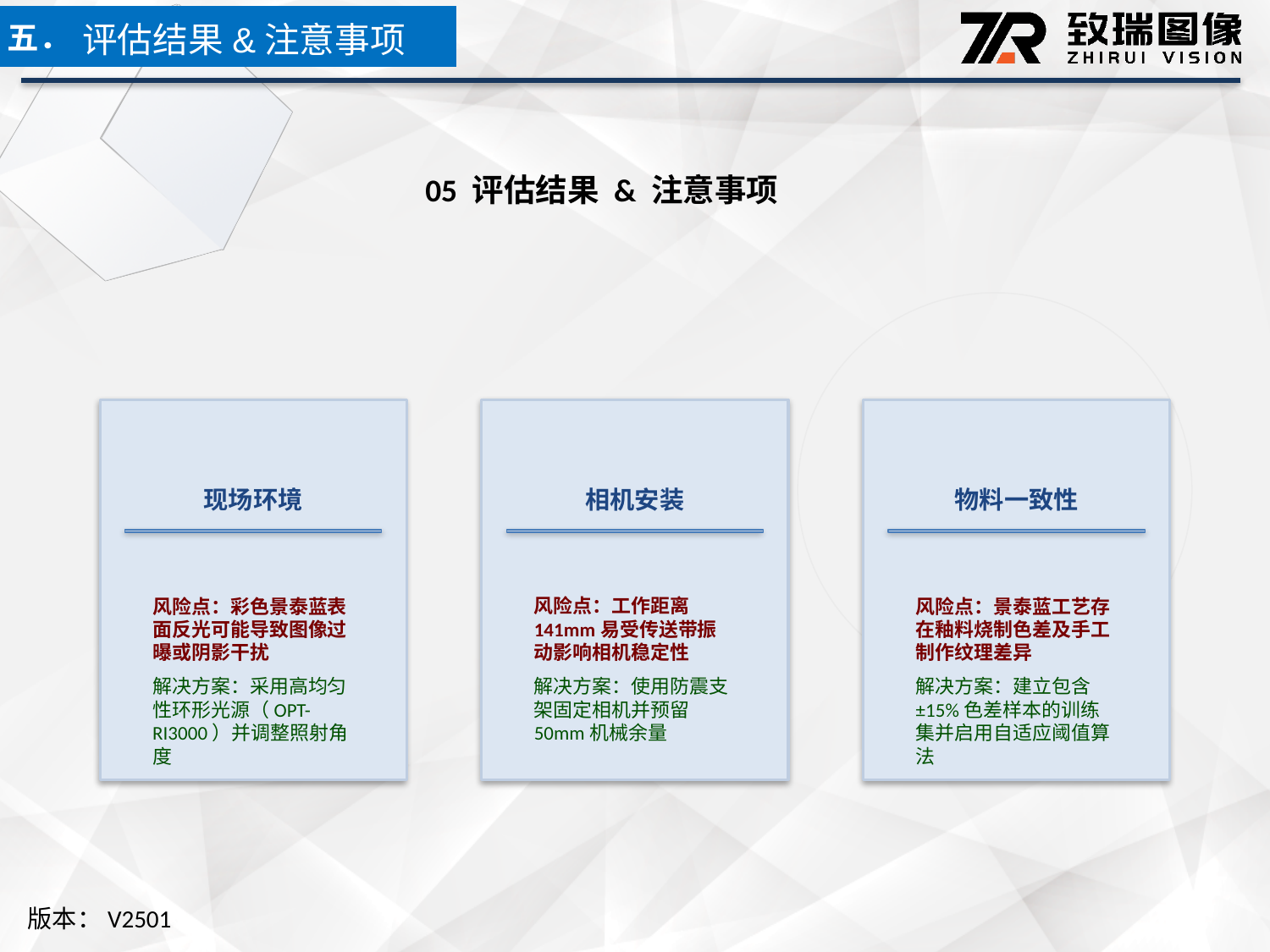

五．
评估结果&注意事项

05 评估结果 & 注意事项

现场环境

相机安装

物料一致性

风险点：彩色景泰蓝表面反光可能导致图像过曝或阴影干扰
解决方案：采用高均匀性环形光源（OPT-RI3000）并调整照射角度

风险点：工作距离141mm易受传送带振动影响相机稳定性
解决方案：使用防震支架固定相机并预留50mm机械余量

风险点：景泰蓝工艺存在釉料烧制色差及手工制作纹理差异
解决方案：建立包含±15%色差样本的训练集并启用自适应阈值算法